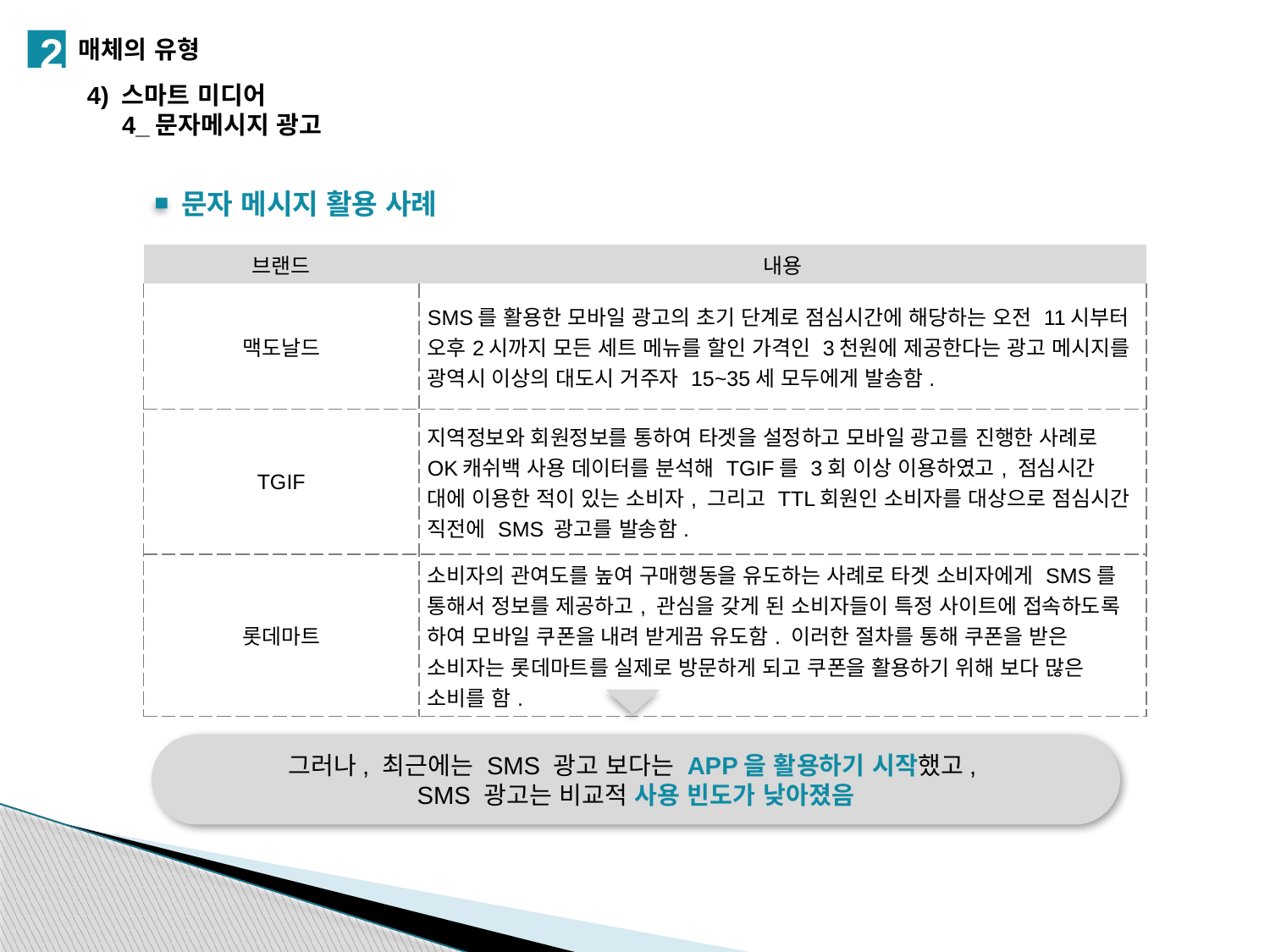

2
매체의 유형

4) 스마트 미디어
     4_문자메시지 광고
문자 메시지 활용 사례

| 브랜드 | 내용 |
| --- | --- |
| 맥도날드 | SMS를 활용한 모바일 광고의 초기 단계로 점심시간에 해당하는 오전 11시부터 오후2시까지 모든 세트 메뉴를 할인 가격인 3천원에 제공한다는 광고 메시지를 광역시 이상의 대도시 거주자 15~35세 모두에게 발송함. |
| TGIF | 지역정보와 회원정보를 통하여 타겟을 설정하고 모바일 광고를 진행한 사례로 OK캐쉬백 사용 데이터를 분석해 TGIF를 3회 이상 이용하였고, 점심시간 대에 이용한 적이 있는 소비자, 그리고 TTL회원인 소비자를 대상으로 점심시간 직전에 SMS 광고를 발송함. |
| 롯데마트 | 소비자의 관여도를 높여 구매행동을 유도하는 사례로 타겟 소비자에게 SMS를 통해서 정보를 제공하고, 관심을 갖게 된 소비자들이 특정 사이트에 접속하도록 하여 모바일 쿠폰을 내려 받게끔 유도함. 이러한 절차를 통해 쿠폰을 받은 소비자는 롯데마트를 실제로 방문하게 되고 쿠폰을 활용하기 위해 보다 많은 소비를 함. |

그러나, 최근에는 SMS 광고 보다는 APP을 활용하기 시작했고,
SMS 광고는 비교적 사용 빈도가 낮아졌음